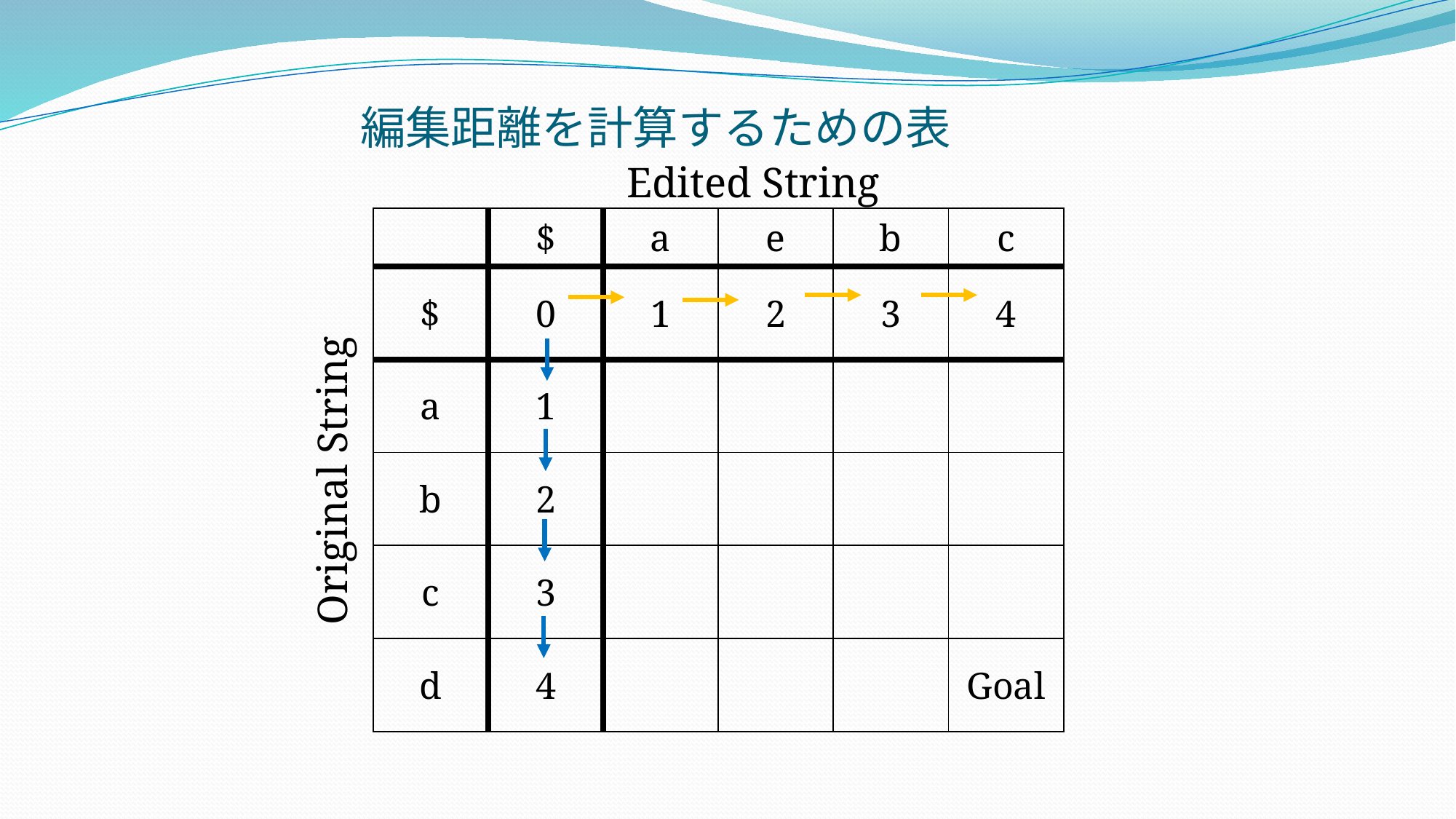

# 編集距離を計算するための表
Edited String
|  | $ | a | e | b | c |
| --- | --- | --- | --- | --- | --- |
| $ | 0 | 1 | 2 | 3 | 4 |
| a | 1 |  |  |  |  |
| b | 2 |  |  |  |  |
| c | 3 |  |  |  |  |
| d | 4 |  |  |  | Goal |
Original String